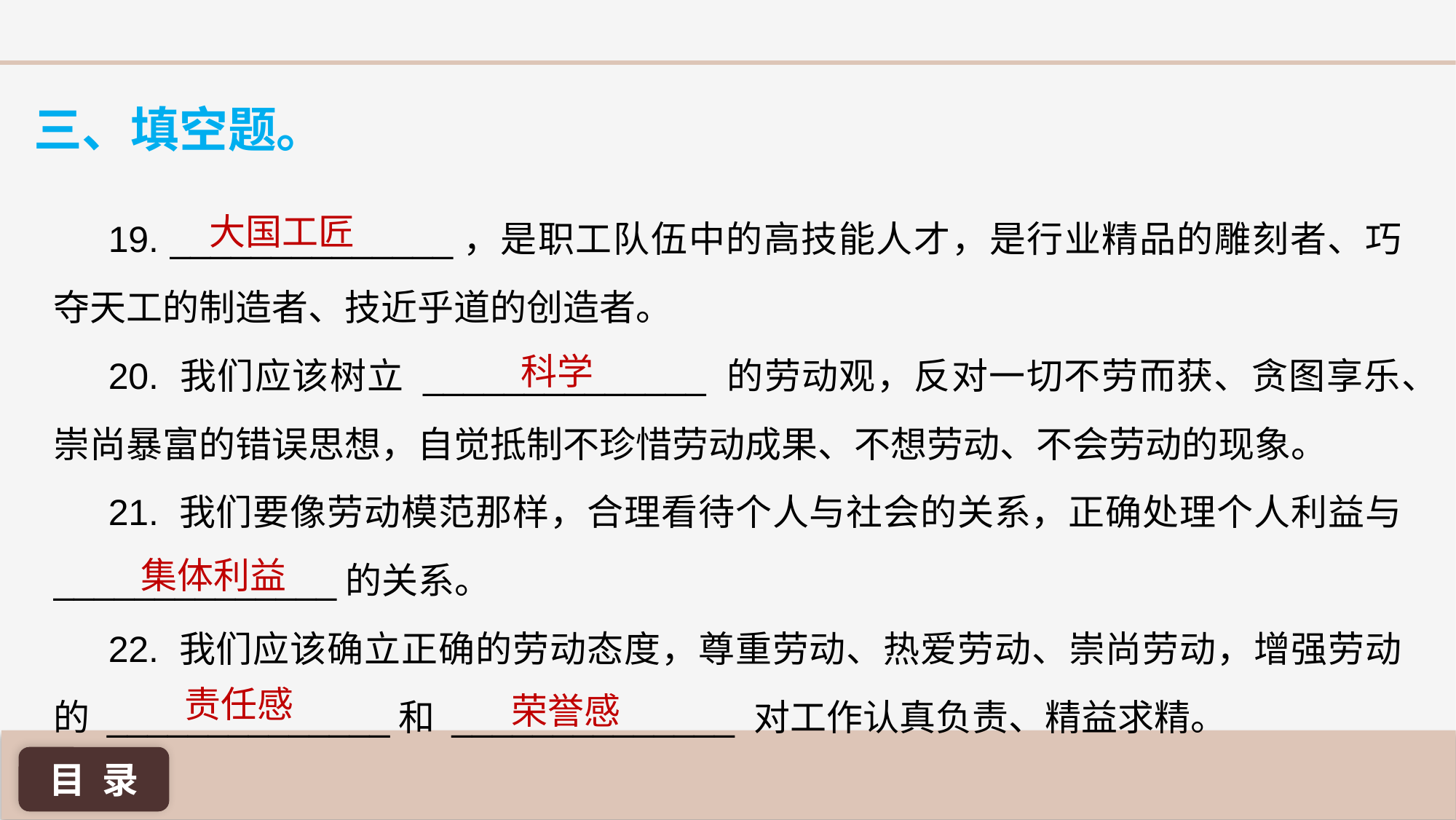

三、填空题。
大国工匠
19. ______________，是职工队伍中的高技能人才，是行业精品的雕刻者、巧夺天工的制造者、技近乎道的创造者。
20. 我们应该树立 ______________ 的劳动观，反对一切不劳而获、贪图享乐、崇尚暴富的错误思想，自觉抵制不珍惜劳动成果、不想劳动、不会劳动的现象。
21. 我们要像劳动模范那样，合理看待个人与社会的关系，正确处理个人利益与 ______________的关系。
22. 我们应该确立正确的劳动态度，尊重劳动、热爱劳动、崇尚劳动，增强劳动的 ______________和 ______________ 对工作认真负责、精益求精。
科学
集体利益
责任感
荣誉感